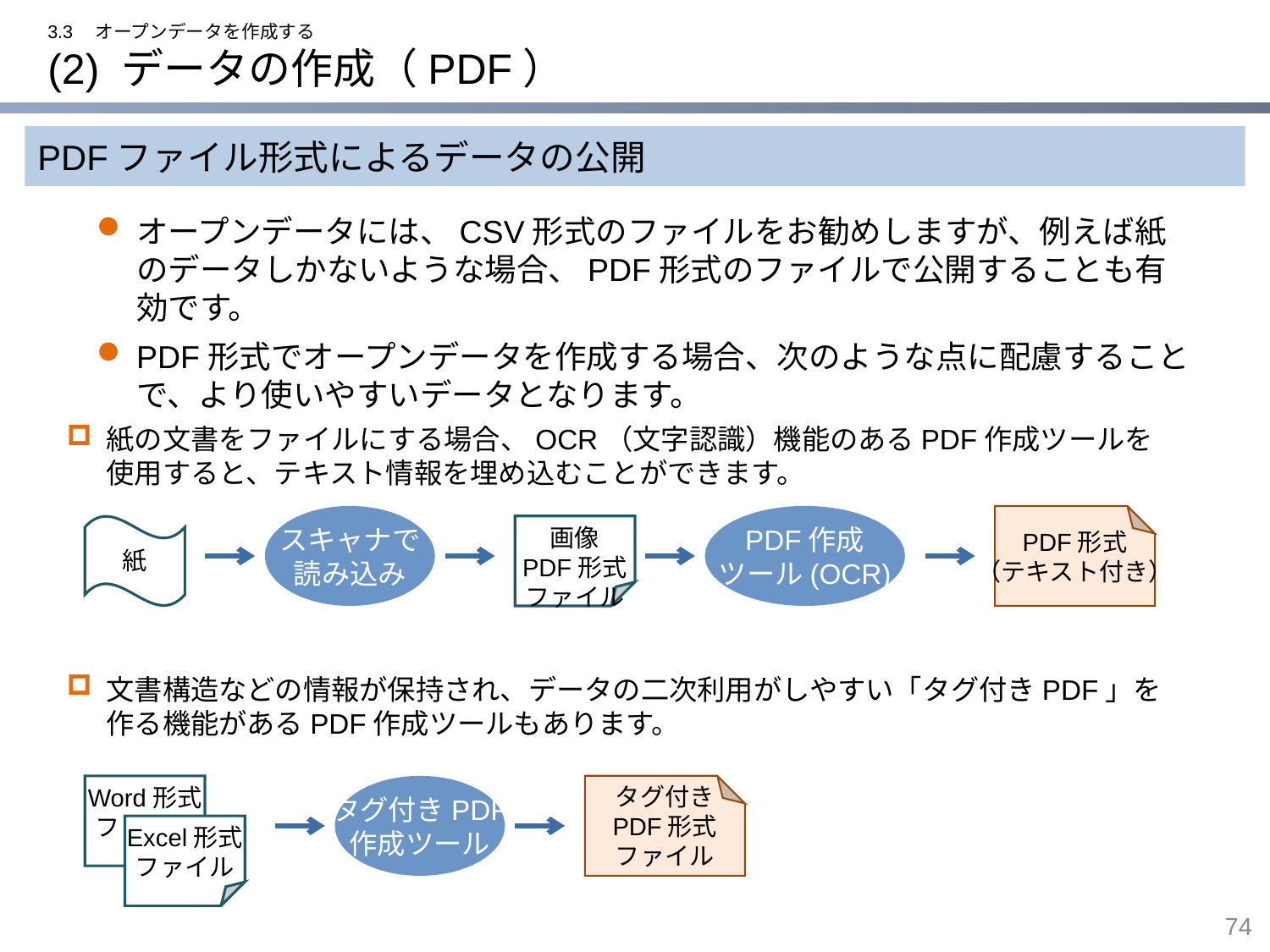

3.3　オープンデータを作成する
# (2) データの作成（PDF）
PDFファイル形式によるデータの公開
オープンデータには、CSV形式のファイルをお勧めしますが、例えば紙のデータしかないような場合、PDF形式のファイルで公開することも有効です。
PDF形式でオープンデータを作成する場合、次のような点に配慮することで、より使いやすいデータとなります。

紙の文書をファイルにする場合、OCR（文字認識）機能のあるPDF作成ツールを使用すると、テキスト情報を埋め込むことができます。
スキャナで
読み込み
PDF作成
ツール(OCR)

紙
画像
PDF形式
ファイル

PDF形式
（テキスト付き）
文書構造などの情報が保持され、データの二次利用がしやすい「タグ付きPDF」を作る機能があるPDF作成ツールもあります。
Word形式
ファイル

タグ付きPDF
作成ツール

タグ付き
PDF形式
ファイル
Excel形式
ファイル

74